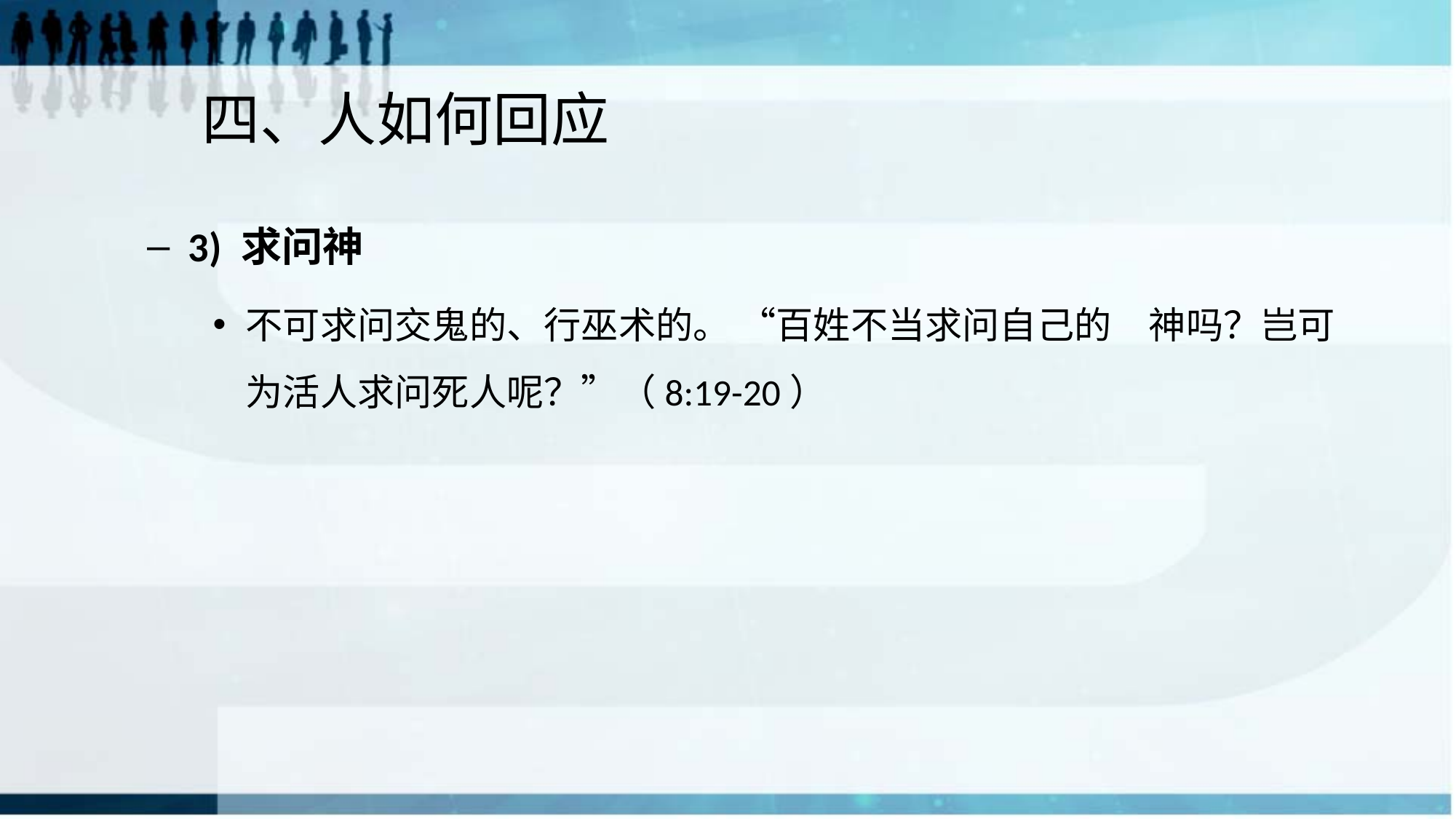

# 四、人如何回应
3) 求问神
不可求问交鬼的、行巫术的。 “百姓不当求问自己的　神吗？岂可为活人求问死人呢？”（8:19-20）